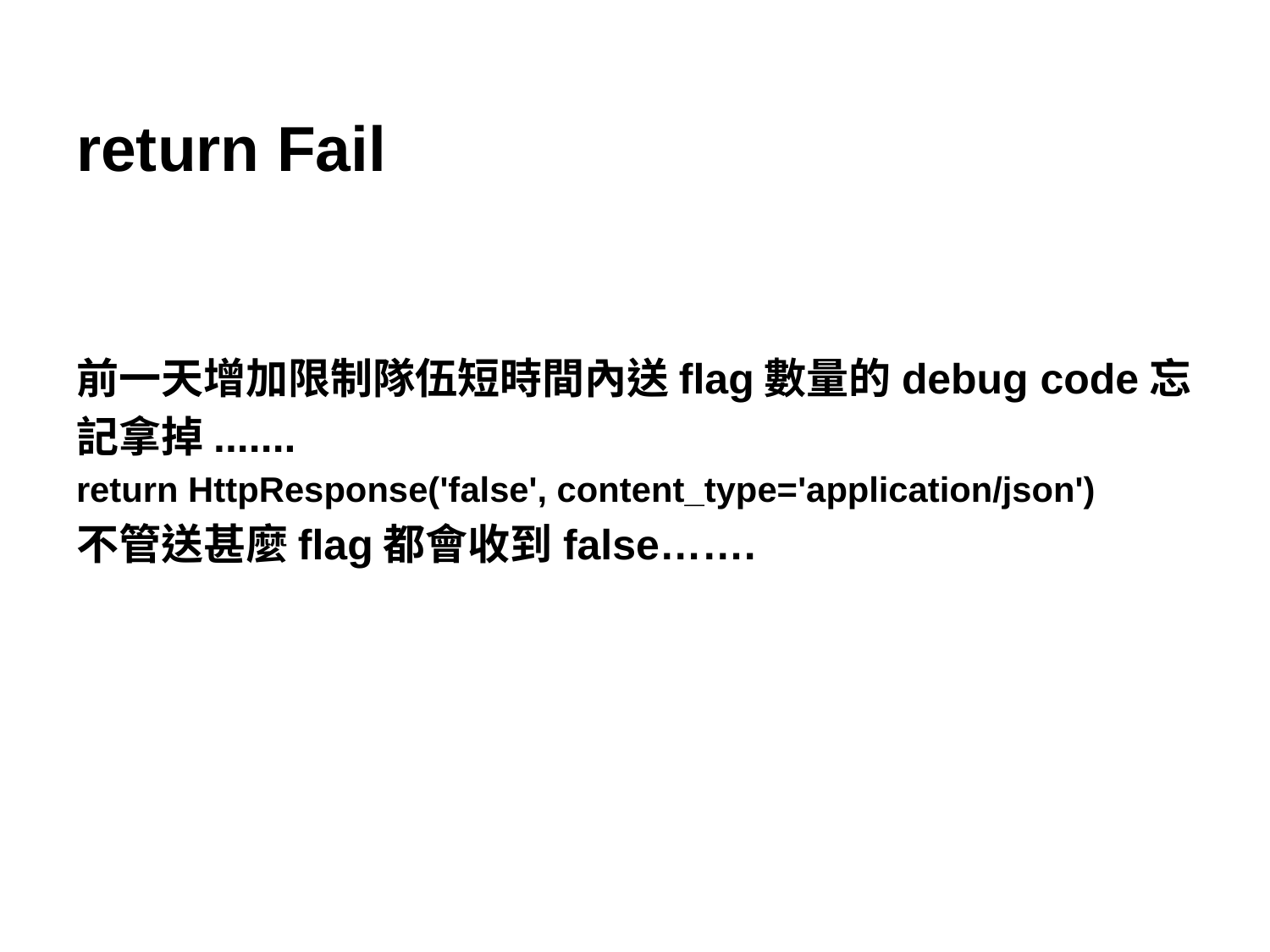

# return Fail

前一天增加限制隊伍短時間內送flag數量的debug code忘記拿掉.......
return HttpResponse('false', content_type='application/json')
不管送甚麼flag都會收到false…….